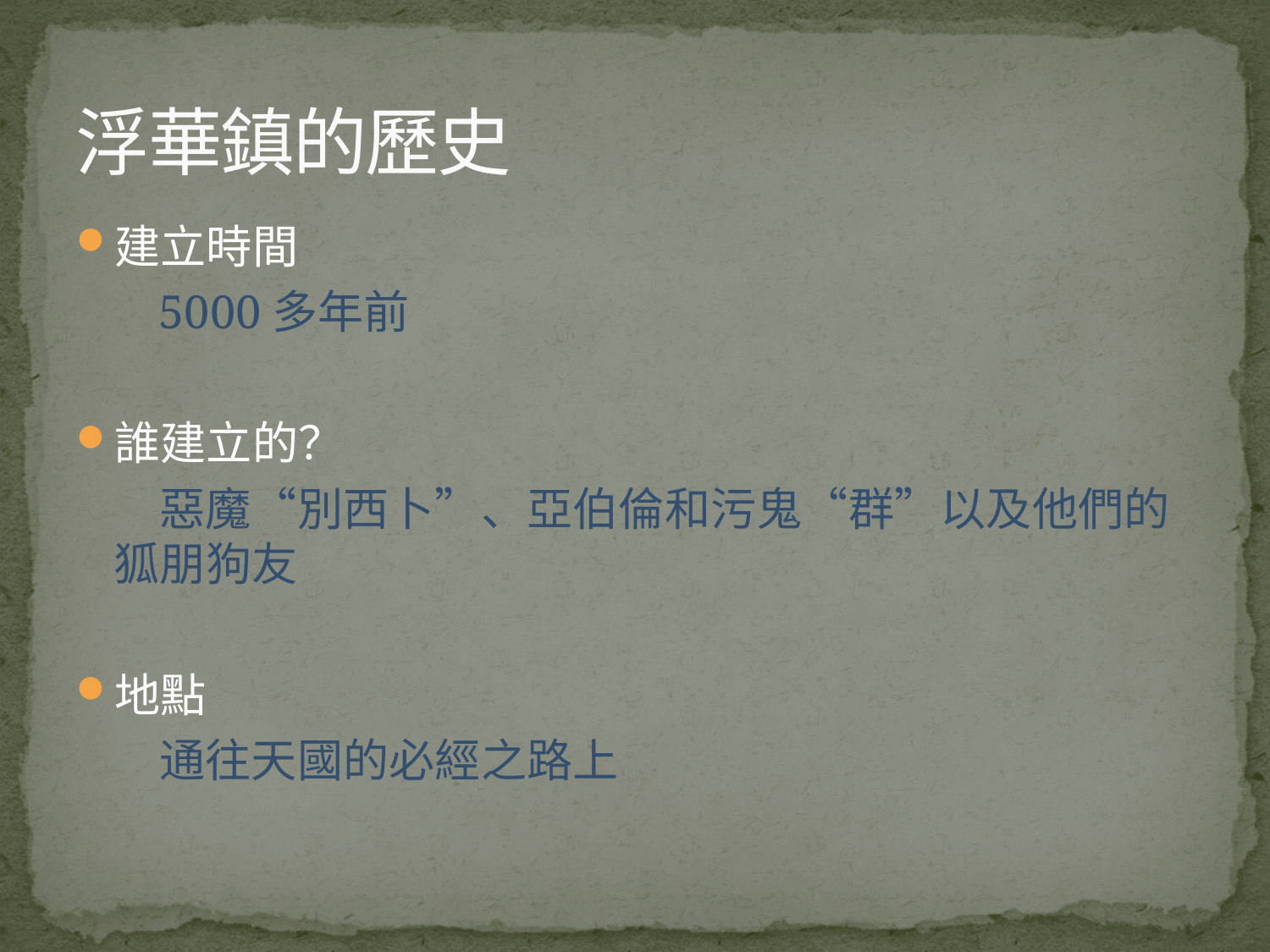

# 浮華鎮的歷史
建立時間
       5000多年前

誰建立的？
       惡魔“別西卜”、亞伯倫和污鬼“群”以及他們的狐朋狗友

地點
       通往天國的必經之路上